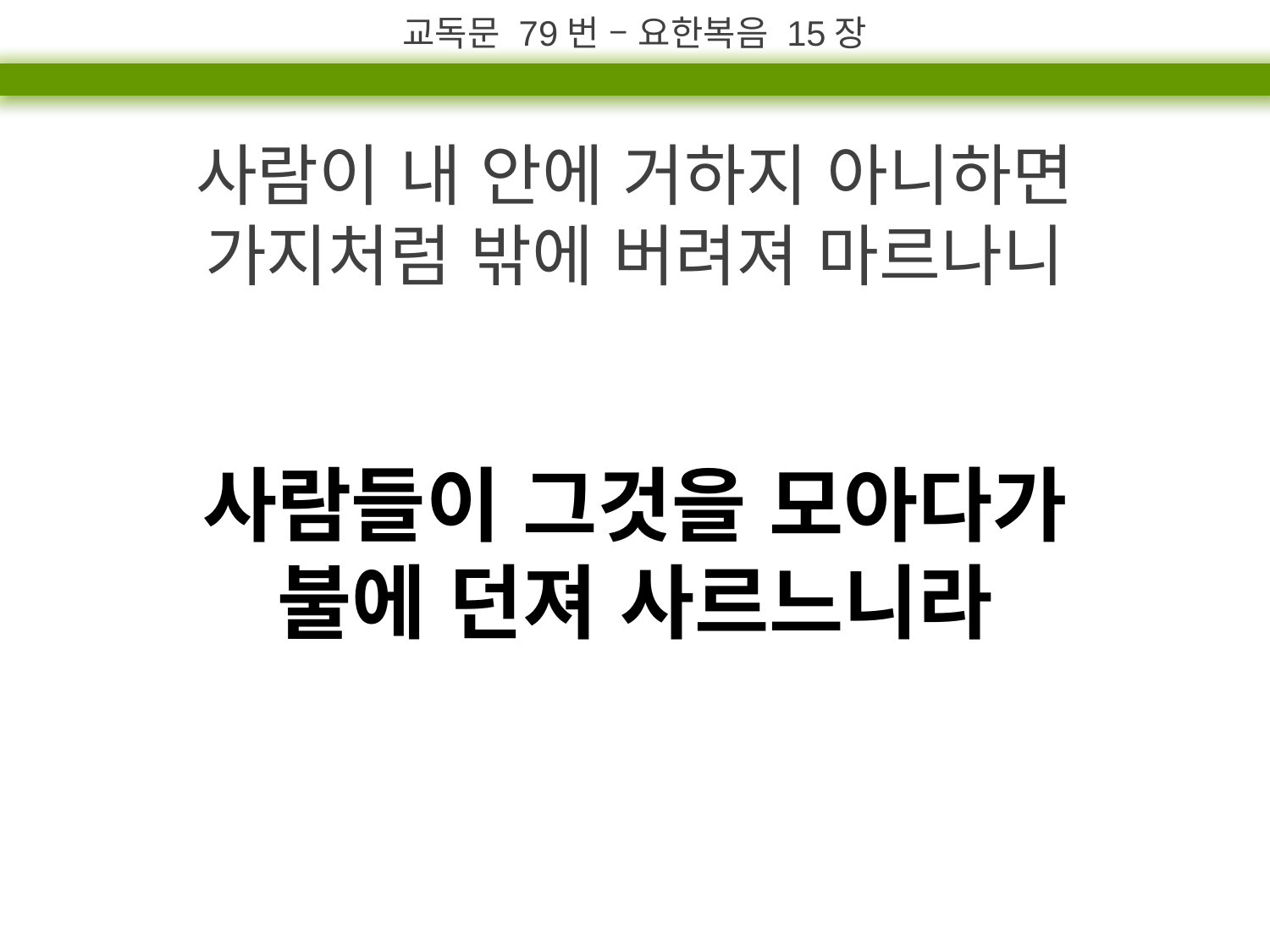

교독문 79번 – 요한복음 15장

사람이 내 안에 거하지 아니하면
가지처럼 밖에 버려져 마르나니
사람들이 그것을 모아다가
불에 던져 사르느니라